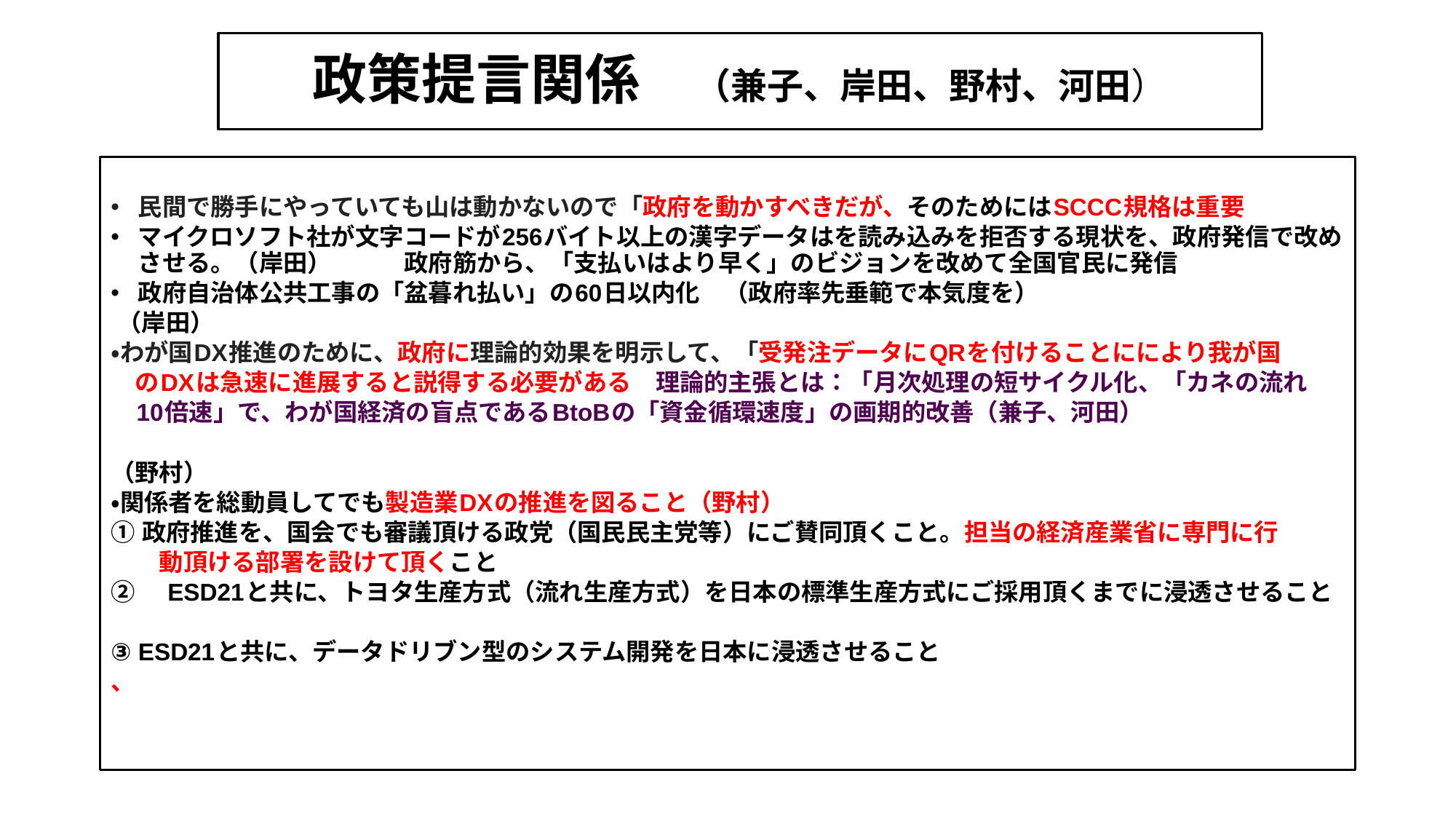

# 政策提言関係　（兼子、岸田、野村、河田）

民間で勝手にやっていても山は動かないので「政府を動かすべきだが、そのためにはSCCC規格は重要
マイクロソフト社が文字コードが256バイト以上の漢字データはを読み込みを拒否する現状を、政府発信で改めさせる。（岸田）　　　政府筋から、「支払いはより早く」のビジョンを改めて全国官民に発信
政府自治体公共工事の「盆暮れ払い」の60日以内化　（政府率先垂範で本気度を）
 （岸田）
・わが国DX推進のために、政府に理論的効果を明示して、「受発注データにQRを付けることににより我が国
　のDXは急速に進展すると説得する必要がある　理論的主張とは：「月次処理の短サイクル化、「カネの流れ
　10倍速」で、わが国経済の盲点であるBtoBの「資金循環速度」の画期的改善（兼子、河田）

（野村）
・関係者を総動員してでも製造業DXの推進を図ること（野村）
① 政府推進を、国会でも審議頂ける政党（国民民主党等）にご賛同頂くこと。担当の経済産業省に専門に行
　　動頂ける部署を設けて頂くこと
② 　ESD21と共に、トヨタ生産方式（流れ生産方式）を日本の標準生産方式にご採用頂くまでに浸透させること

③ ESD21と共に、データドリブン型のシステム開発を日本に浸透させること
、